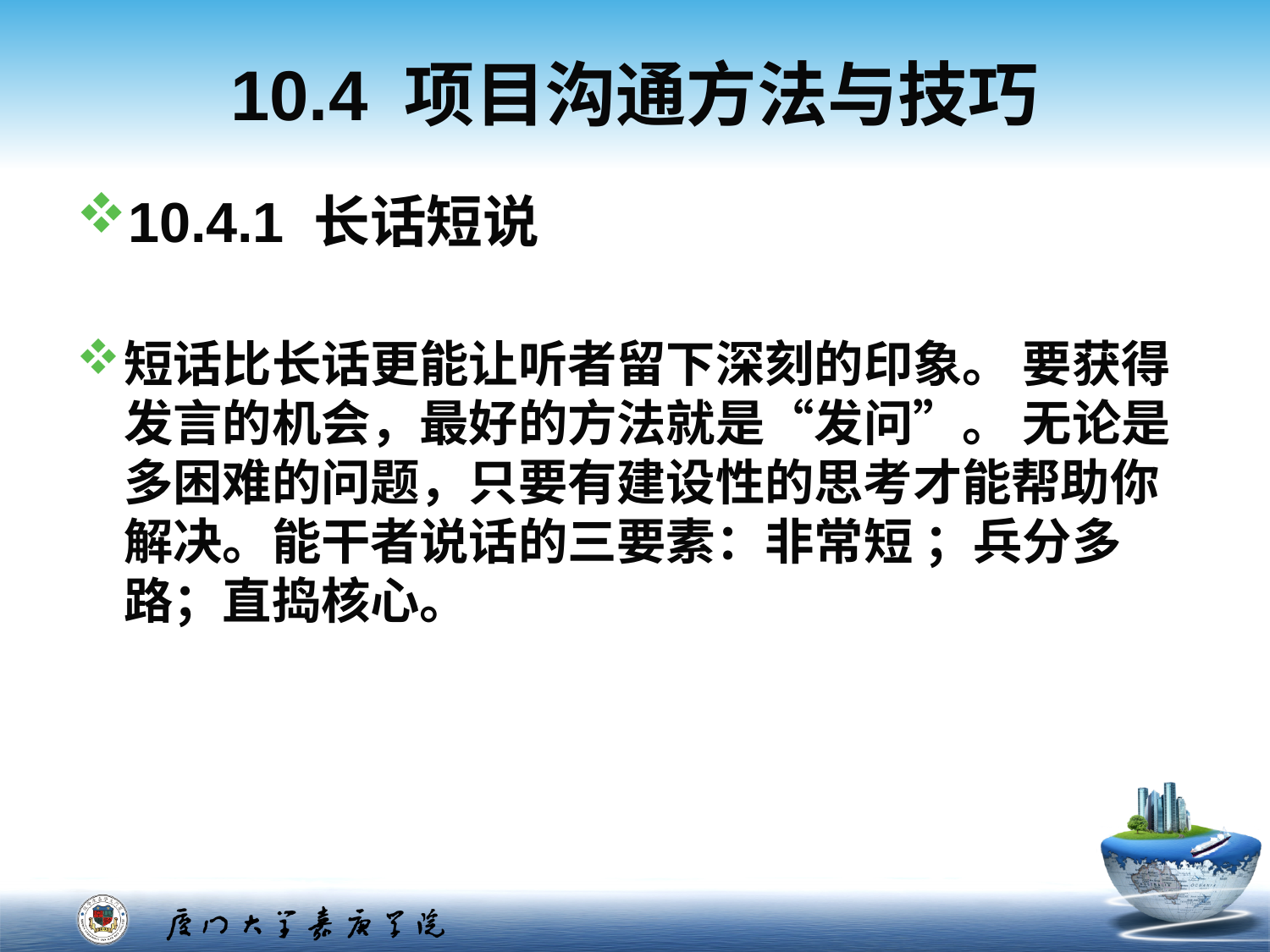

# 10.4 项目沟通方法与技巧
10.4.1 长话短说

短话比长话更能让听者留下深刻的印象。 要获得发言的机会，最好的方法就是“发问”。 无论是多困难的问题，只要有建设性的思考才能帮助你解决。能干者说话的三要素：非常短 ；兵分多路；直捣核心。